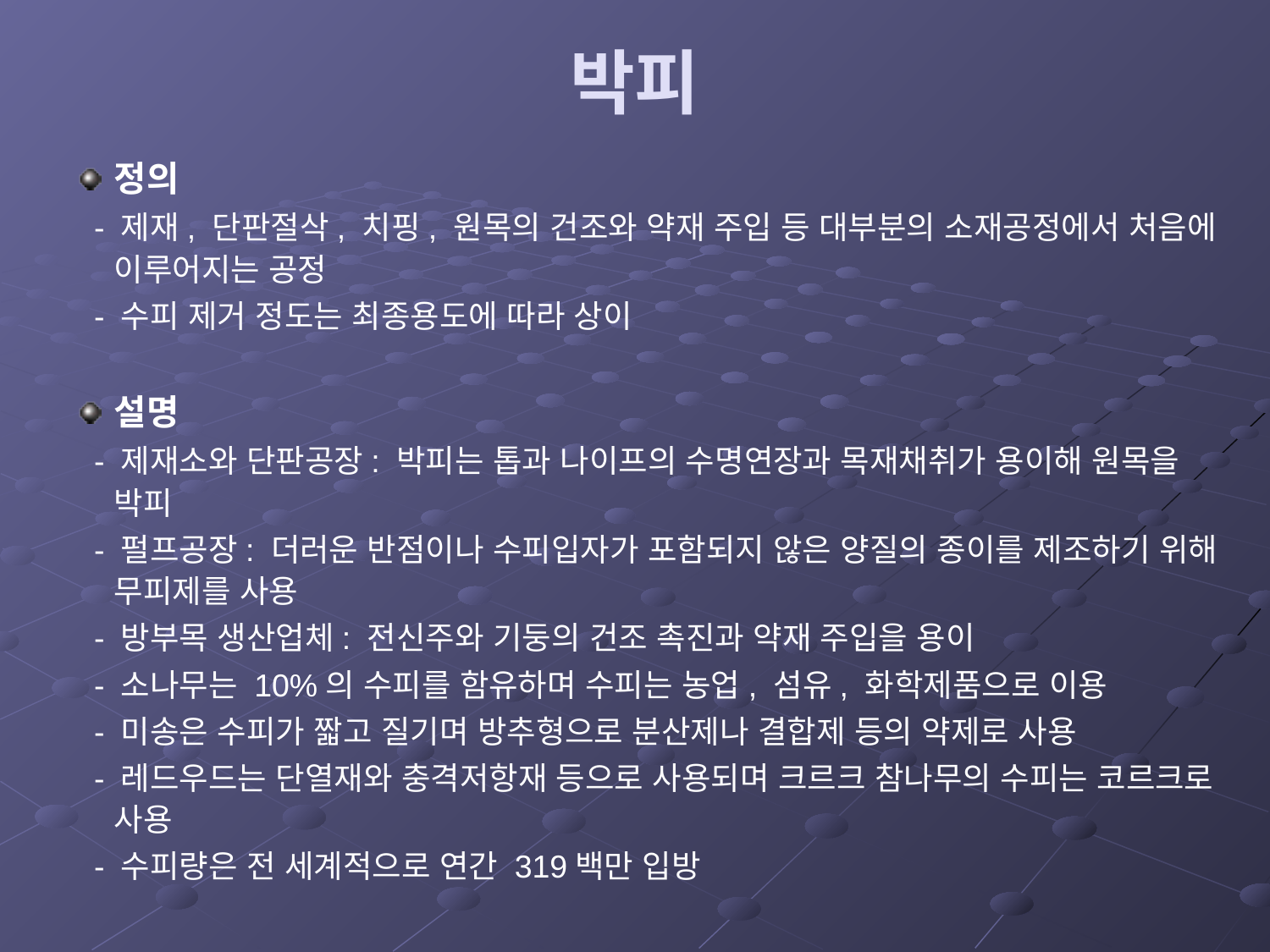

# 박피
정의
  - 제재, 단판절삭, 치핑, 원목의 건조와 약재 주입 등 대부분의 소재공정에서 처음에 이루어지는 공정
  - 수피 제거 정도는 최종용도에 따라 상이

설명
  - 제재소와 단판공장: 박피는 톱과 나이프의 수명연장과 목재채취가 용이해 원목을 박피
  - 펄프공장: 더러운 반점이나 수피입자가 포함되지 않은 양질의 종이를 제조하기 위해 무피제를 사용
  - 방부목 생산업체: 전신주와 기둥의 건조 촉진과 약재 주입을 용이
  - 소나무는 10%의 수피를 함유하며 수피는 농업, 섬유, 화학제품으로 이용
  - 미송은 수피가 짧고 질기며 방추형으로 분산제나 결합제 등의 약제로 사용
  - 레드우드는 단열재와 충격저항재 등으로 사용되며 크르크 참나무의 수피는 코르크로 사용
  - 수피량은 전 세계적으로 연간 319백만 입방